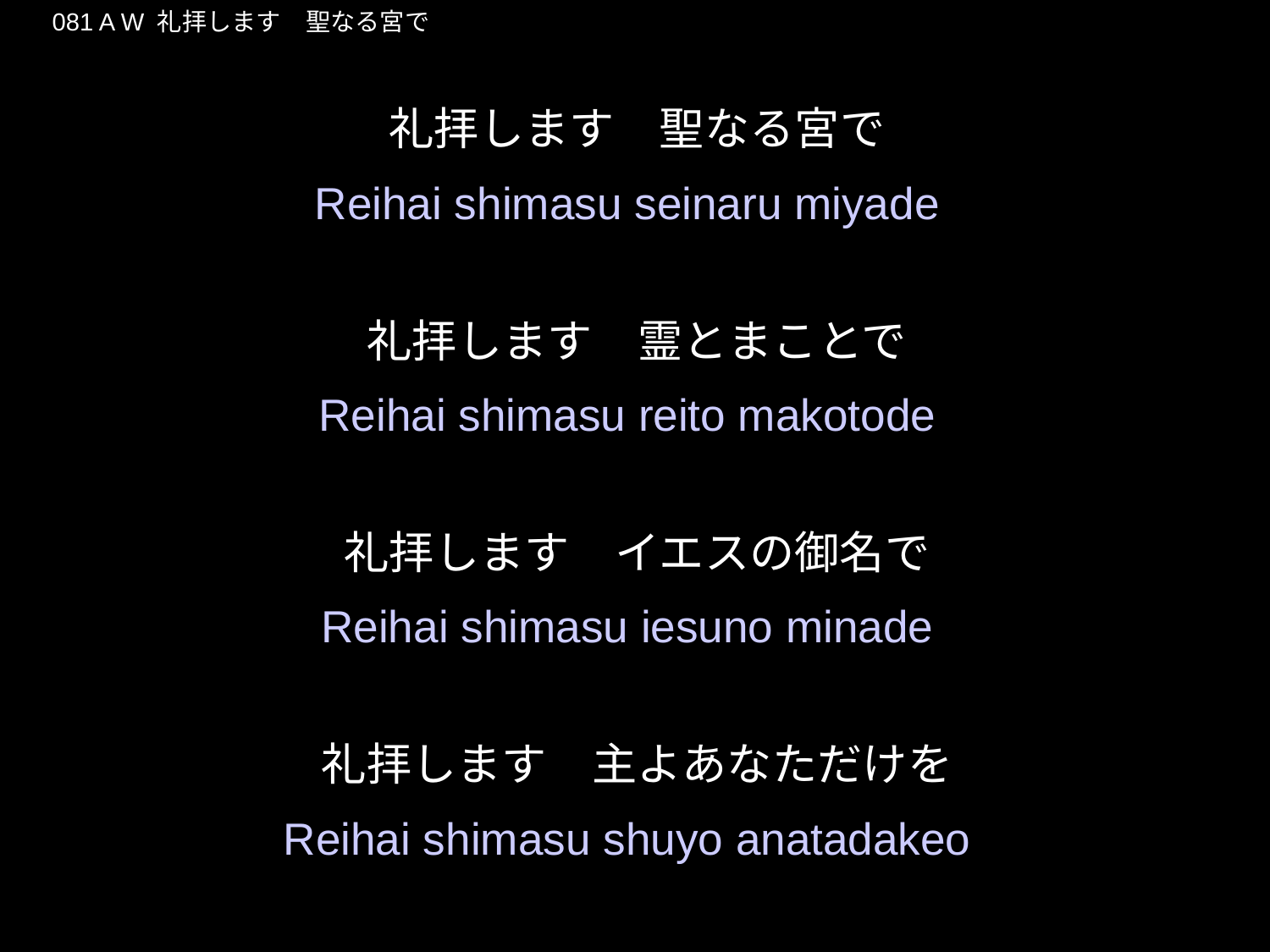

れいはいしますせいなるみやで
★W
081 A W 礼拝します　聖なる宮で
礼拝します　聖なる宮で

礼拝します　霊とまことで

礼拝します　イエスの御名で

礼拝します　主よあなただけを
★２
Reihai shimasu seinaru miyade

Reihai shimasu reito makotode

Reihai shimasu iesuno minade

Reihai shimasu shuyo anatadakeo